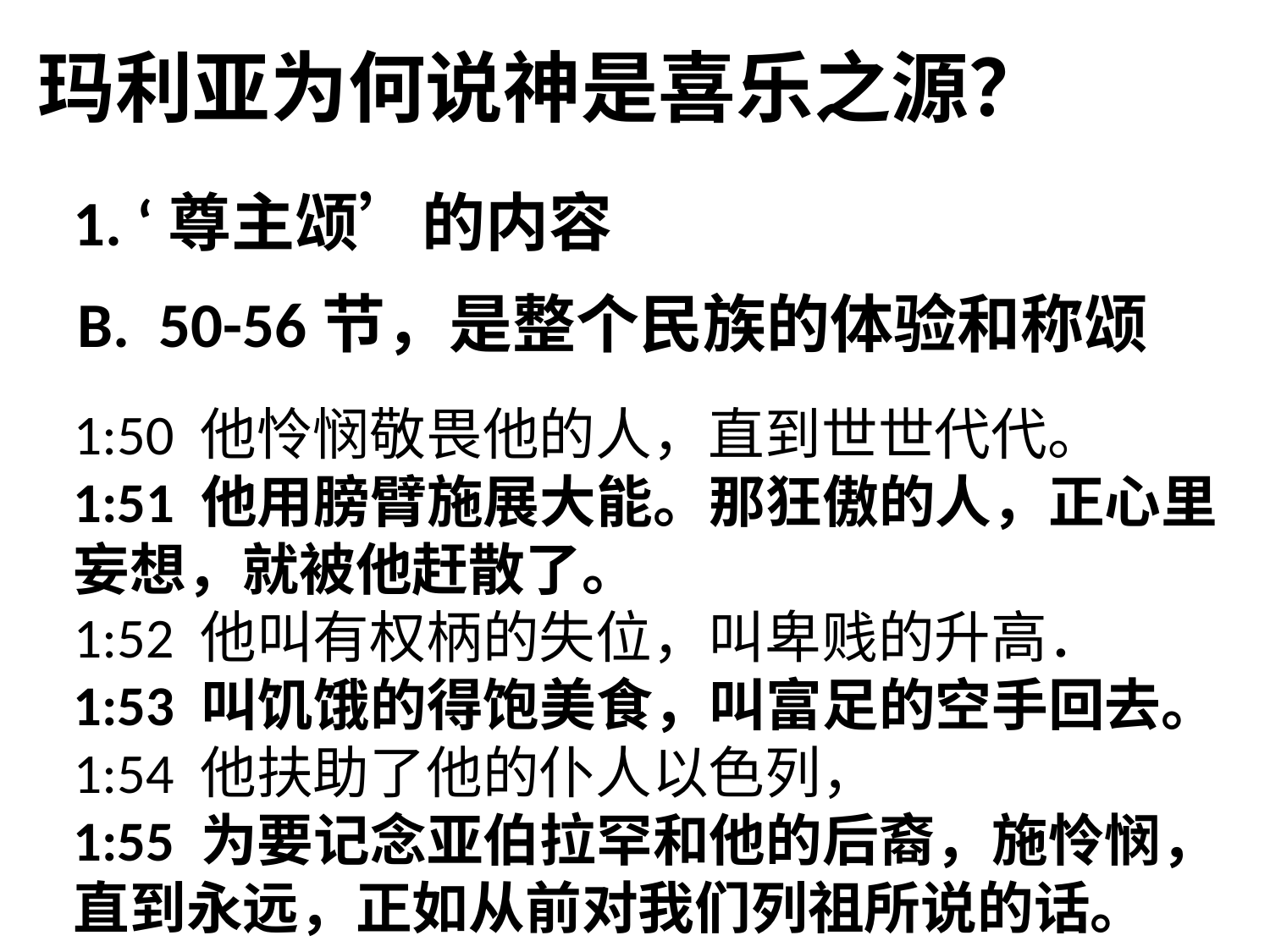

# 玛利亚为何说神是喜乐之源？
1. ‘尊主颂’的内容
B.  50-56节，是整个民族的体验和称颂
1:50 他怜悯敬畏他的人，直到世世代代。
1:51 他用膀臂施展大能。那狂傲的人，正心里妄想，就被他赶散了。
1:52 他叫有权柄的失位，叫卑贱的升高．
1:53 叫饥饿的得饱美食，叫富足的空手回去。
1:54 他扶助了他的仆人以色列，
1:55 为要记念亚伯拉罕和他的后裔，施怜悯，直到永远，正如从前对我们列祖所说的话。